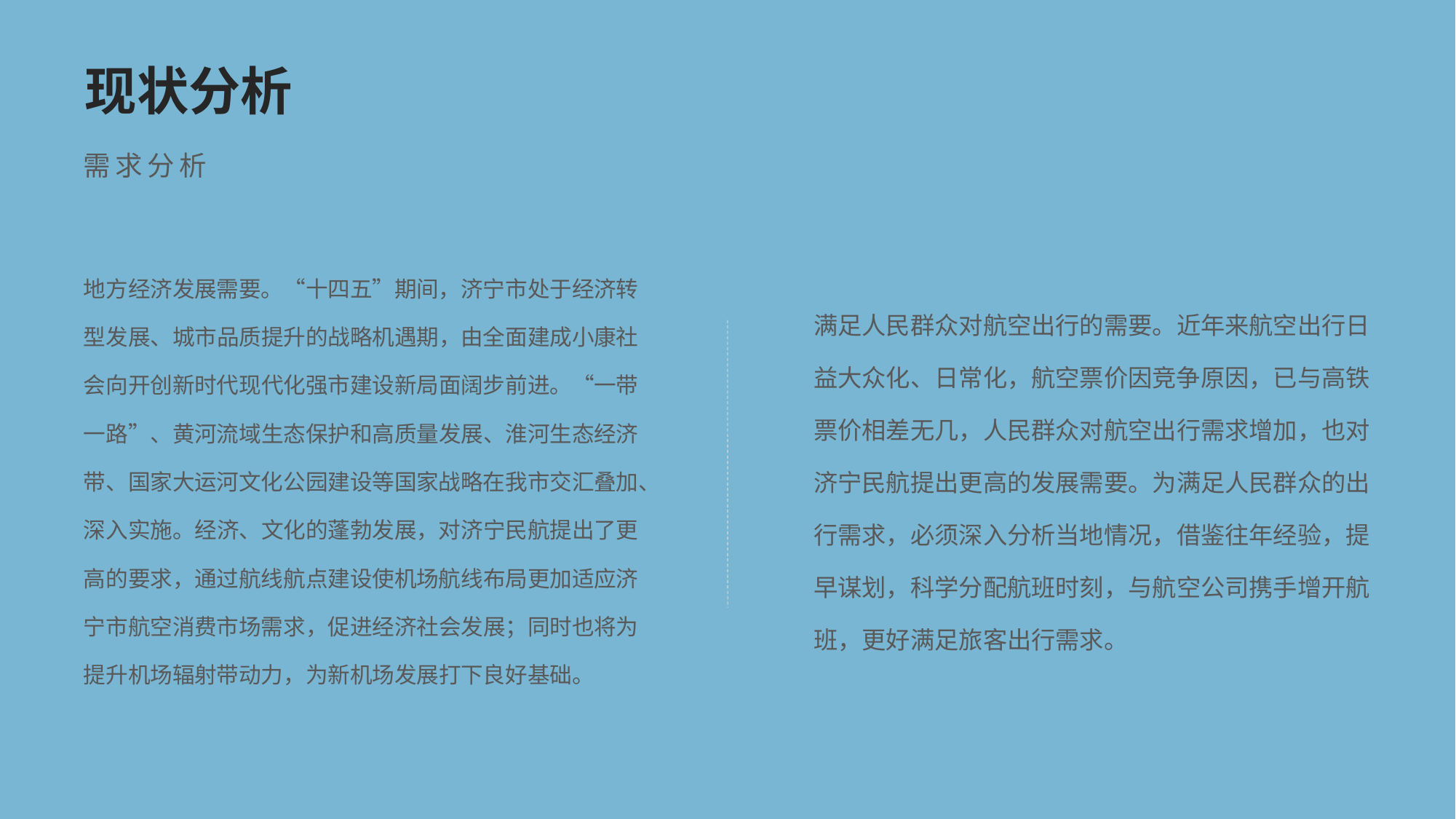

现状分析
需求分析
地方经济发展需要。“十四五”期间，济宁市处于经济转型发展、城市品质提升的战略机遇期，由全面建成小康社会向开创新时代现代化强市建设新局面阔步前进。“一带一路”、黄河流域生态保护和高质量发展、淮河生态经济带、国家大运河文化公园建设等国家战略在我市交汇叠加、深入实施。经济、文化的蓬勃发展，对济宁民航提出了更高的要求，通过航线航点建设使机场航线布局更加适应济宁市航空消费市场需求，促进经济社会发展；同时也将为提升机场辐射带动力，为新机场发展打下良好基础。
满足人民群众对航空出行的需要。近年来航空出行日益大众化、日常化，航空票价因竞争原因，已与高铁票价相差无几，人民群众对航空出行需求增加，也对济宁民航提出更高的发展需要。为满足人民群众的出行需求，必须深入分析当地情况，借鉴往年经验，提早谋划，科学分配航班时刻，与航空公司携手增开航班，更好满足旅客出行需求。